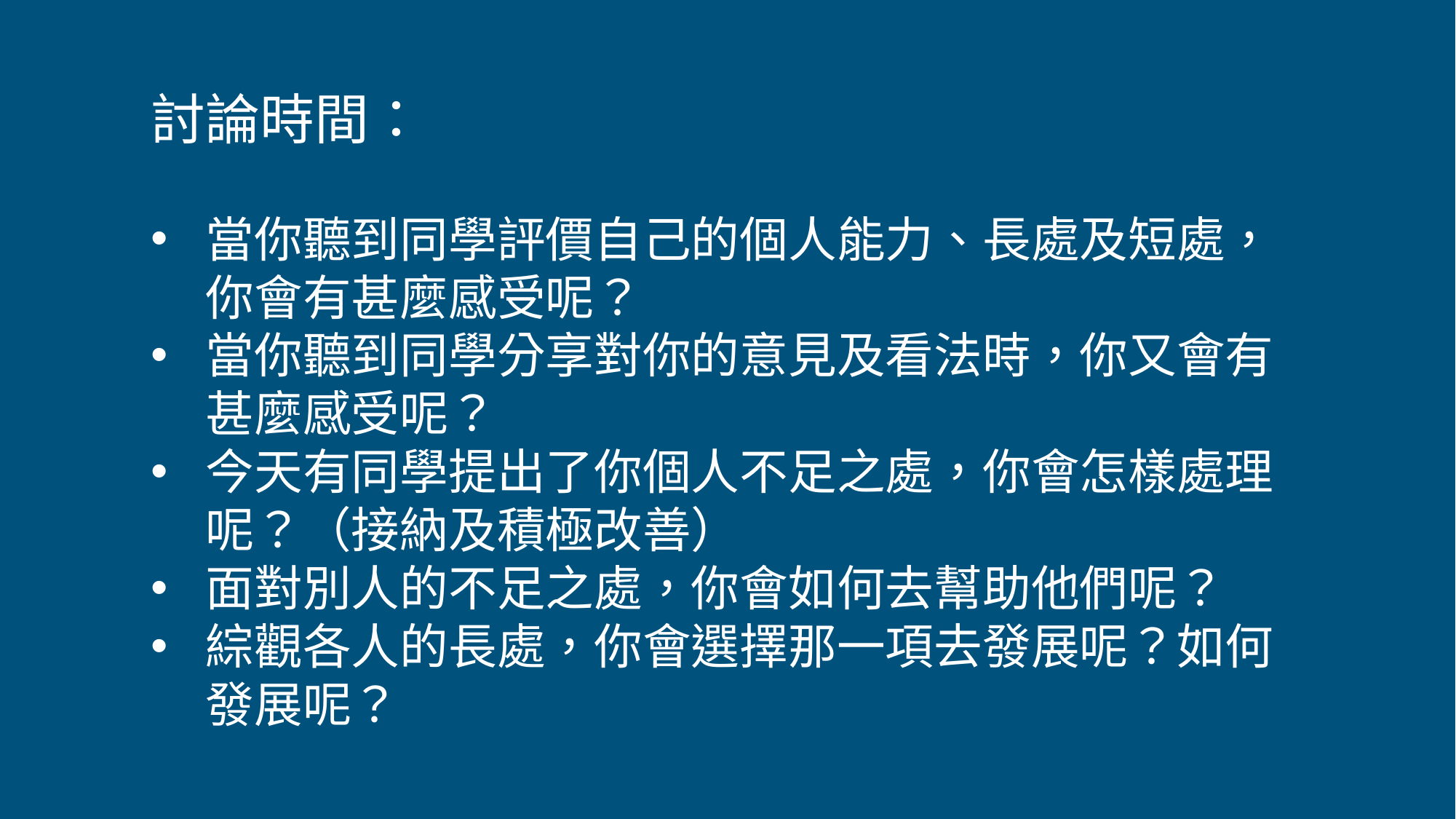

討論時間：

當你聽到同學評價自己的個人能力、長處及短處，你會有甚麼感受呢？
當你聽到同學分享對你的意見及看法時，你又會有甚麼感受呢？
今天有同學提出了你個人不足之處，你會怎樣處理呢？（接納及積極改善）
面對別人的不足之處，你會如何去幫助他們呢？
綜觀各人的長處，你會選擇那一項去發展呢？如何發展呢？